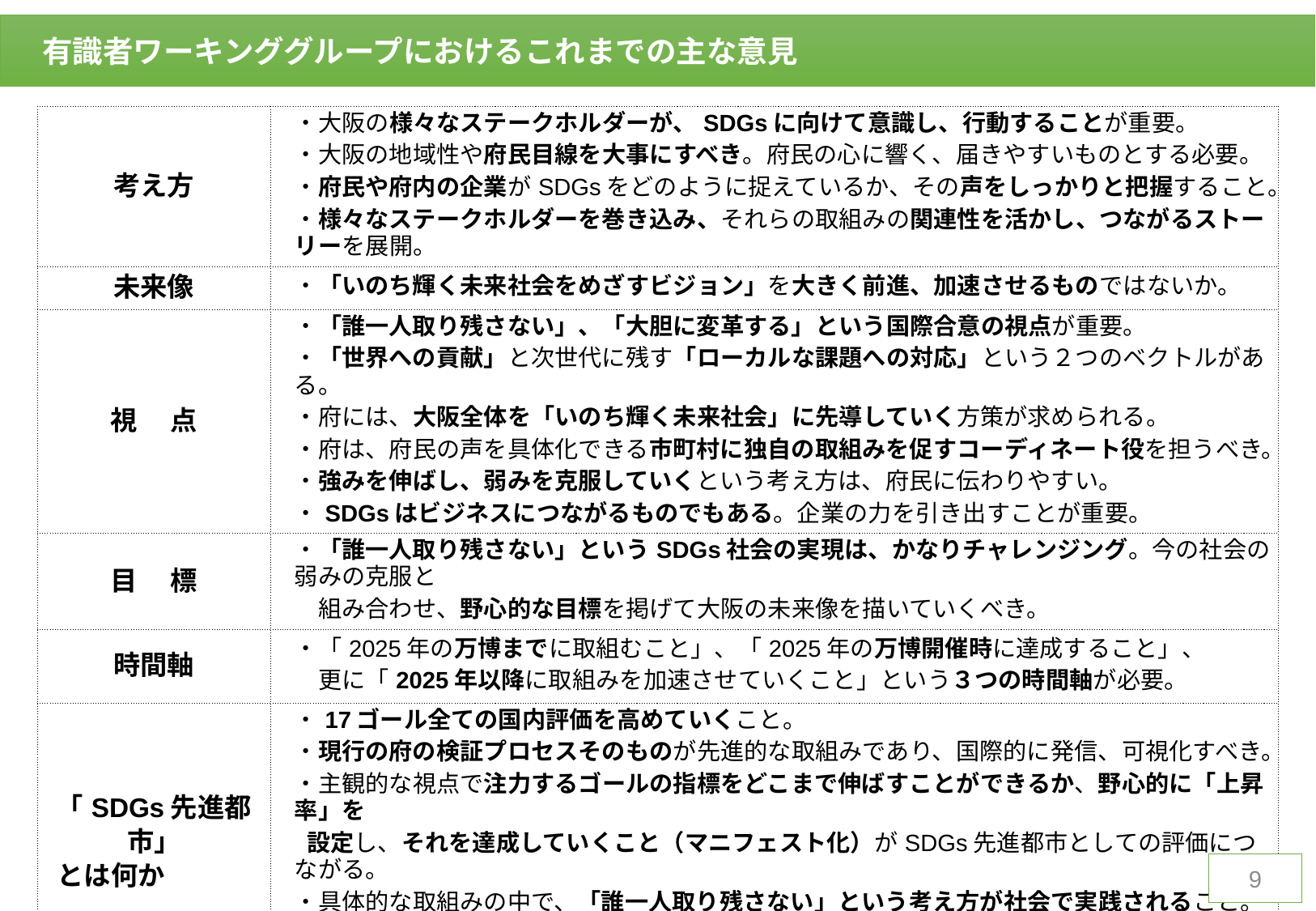

有識者ワーキンググループにおけるこれまでの主な意見
| 考え方 | ・大阪の様々なステークホルダーが、SDGsに向けて意識し、行動することが重要。 ・大阪の地域性や府民目線を大事にすべき。府民の心に響く、届きやすいものとする必要。 ・府民や府内の企業がSDGsをどのように捉えているか、その声をしっかりと把握すること。 ・様々なステークホルダーを巻き込み、それらの取組みの関連性を活かし、つながるストーリーを展開。 |
| --- | --- |
| 未来像 | ・「いのち輝く未来社会をめざすビジョン」を大きく前進、加速させるものではないか。 |
| 視 　点 | ・「誰一人取り残さない」、「大胆に変革する」という国際合意の視点が重要。 ・「世界への貢献」と次世代に残す「ローカルな課題への対応」という２つのベクトルがある。 ・府には、大阪全体を「いのち輝く未来社会」に先導していく方策が求められる。 ・府は、府民の声を具体化できる市町村に独自の取組みを促すコーディネート役を担うべき。 ・強みを伸ばし、弱みを克服していくという考え方は、府民に伝わりやすい。 ・SDGsはビジネスにつながるものでもある。企業の力を引き出すことが重要。 |
| 目　 標 | ・「誰一人取り残さない」というSDGs社会の実現は、かなりチャレンジング。今の社会の弱みの克服と 　組み合わせ、野心的な目標を掲げて大阪の未来像を描いていくべき。 |
| 時間軸 | ・「2025年の万博までに取組むこと」、「2025年の万博開催時に達成すること」、 　更に「2025年以降に取組みを加速させていくこと」という３つの時間軸が必要。 |
| 「SDGs先進都市」 とは何か | ・17ゴール全ての国内評価を高めていくこと。 ・現行の府の検証プロセスそのものが先進的な取組みであり、国際的に発信、可視化すべき。 ・主観的な視点で注力するゴールの指標をどこまで伸ばすことができるか、野心的に「上昇率」を 設定し、それを達成していくこと（マニフェスト化）がSDGs先進都市としての評価につながる。 ・具体的な取組みの中で、「誰一人取り残さない」という考え方が社会で実践されること。 ・府民の「どうありたいか」という声をきちんと拾い上げることで、変革につなげていくこと。 |
9